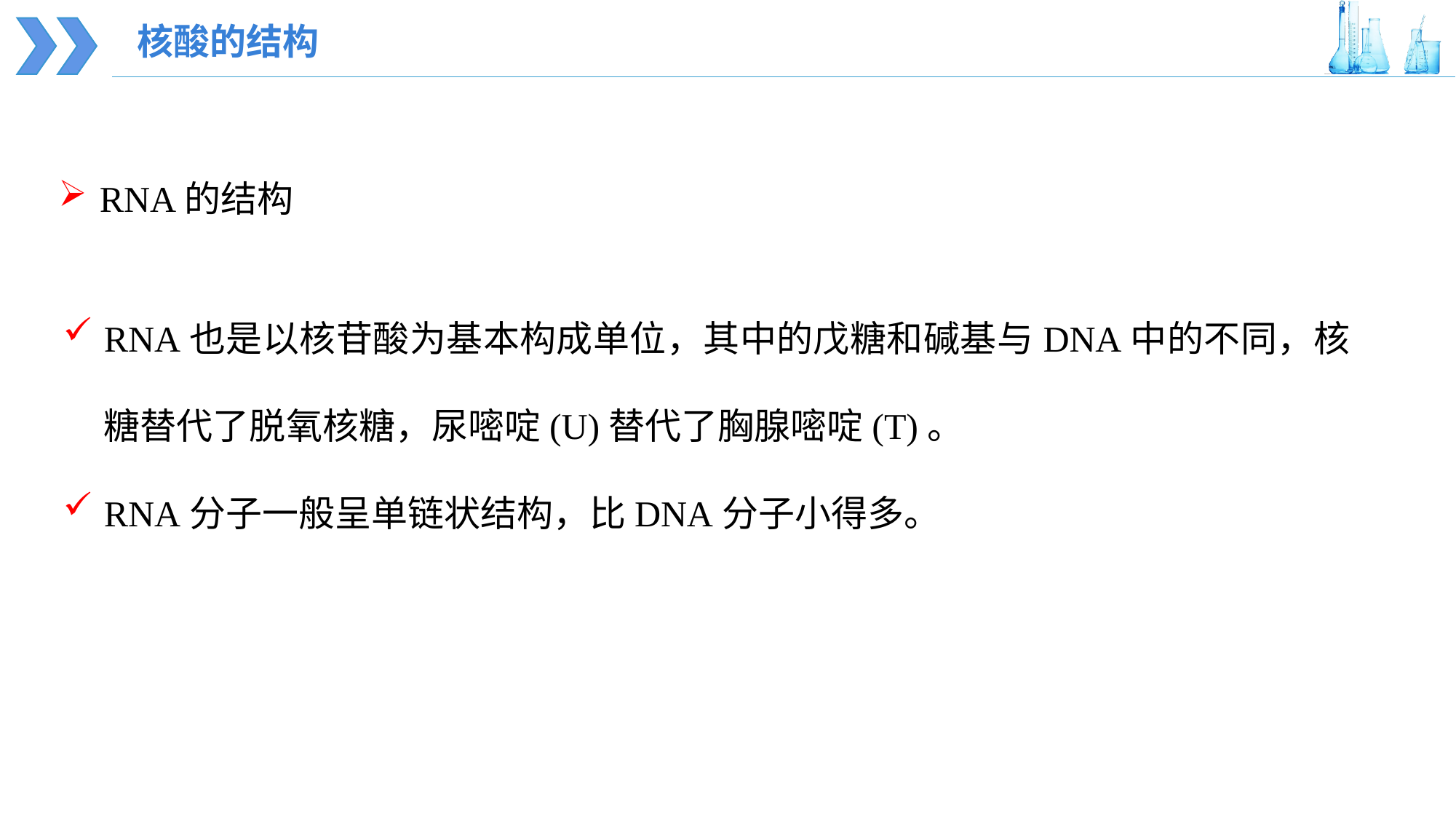

核酸的结构
RNA的结构
RNA也是以核苷酸为基本构成单位，其中的戊糖和碱基与DNA中的不同，核糖替代了脱氧核糖，尿嘧啶(U)替代了胸腺嘧啶(T)。
RNA分子一般呈单链状结构，比DNA分子小得多。